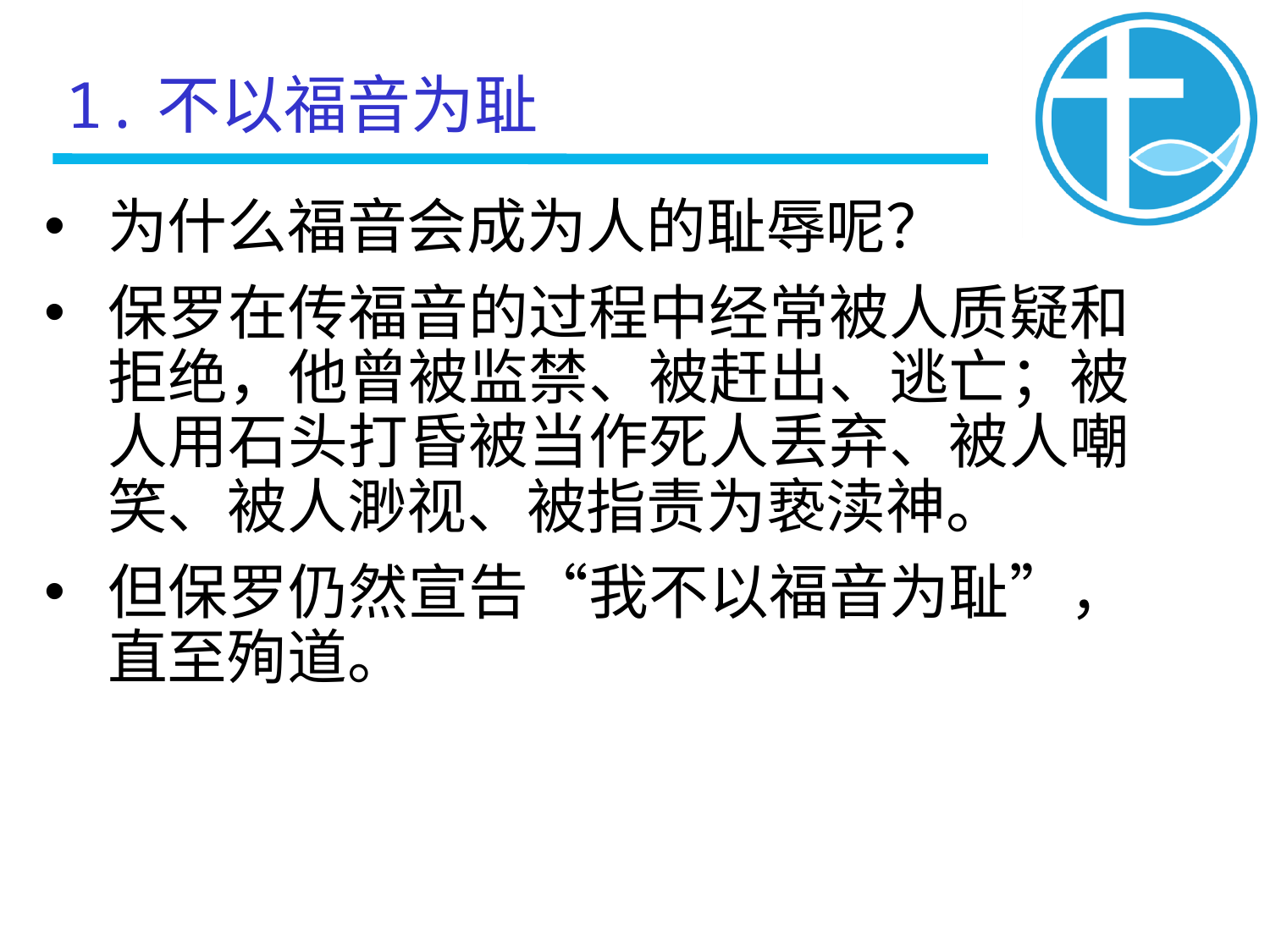

1.不以福音为耻
为什么福音会成为人的耻辱呢？
保罗在传福音的过程中经常被人质疑和拒绝，他曾被监禁、被赶出、逃亡；被人用石头打昏被当作死人丢弃、被人嘲笑、被人渺视、被指责为亵渎神。
但保罗仍然宣告“我不以福音为耻”，直至殉道。